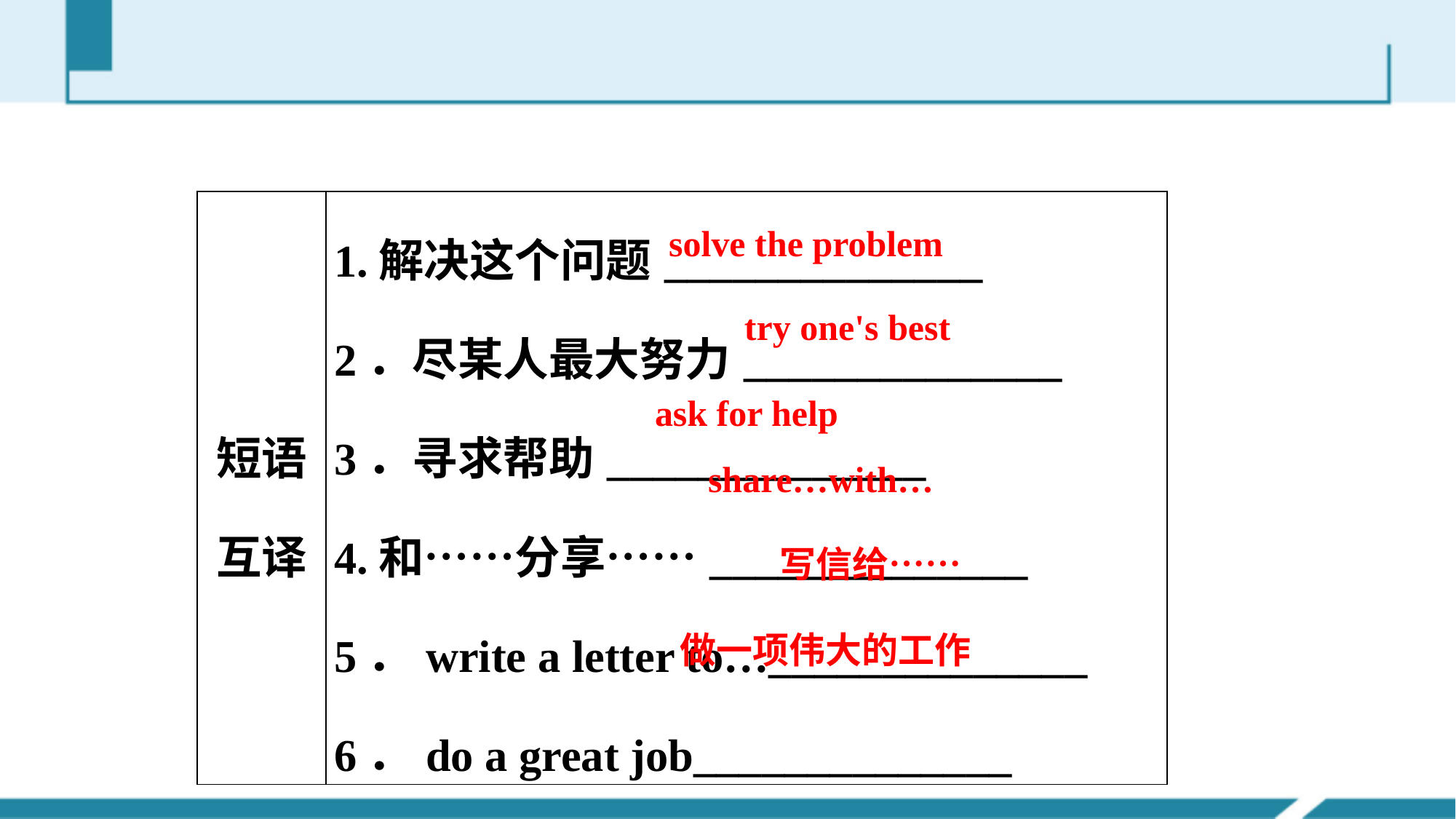

| 短语互译 | 1.解决这个问题\_\_\_\_\_\_\_\_\_\_\_\_\_\_ 2．尽某人最大努力\_\_\_\_\_\_\_\_\_\_\_\_\_\_ 3．寻求帮助\_\_\_\_\_\_\_\_\_\_\_\_\_\_ 4.和……分享……\_\_\_\_\_\_\_\_\_\_\_\_\_\_ 5．write a letter to…\_\_\_\_\_\_\_\_\_\_\_\_\_\_ 6．do a great job\_\_\_\_\_\_\_\_\_\_\_\_\_\_ |
| --- | --- |
solve the problem
try one's best
ask for help
share…with…
写信给……
做一项伟大的工作